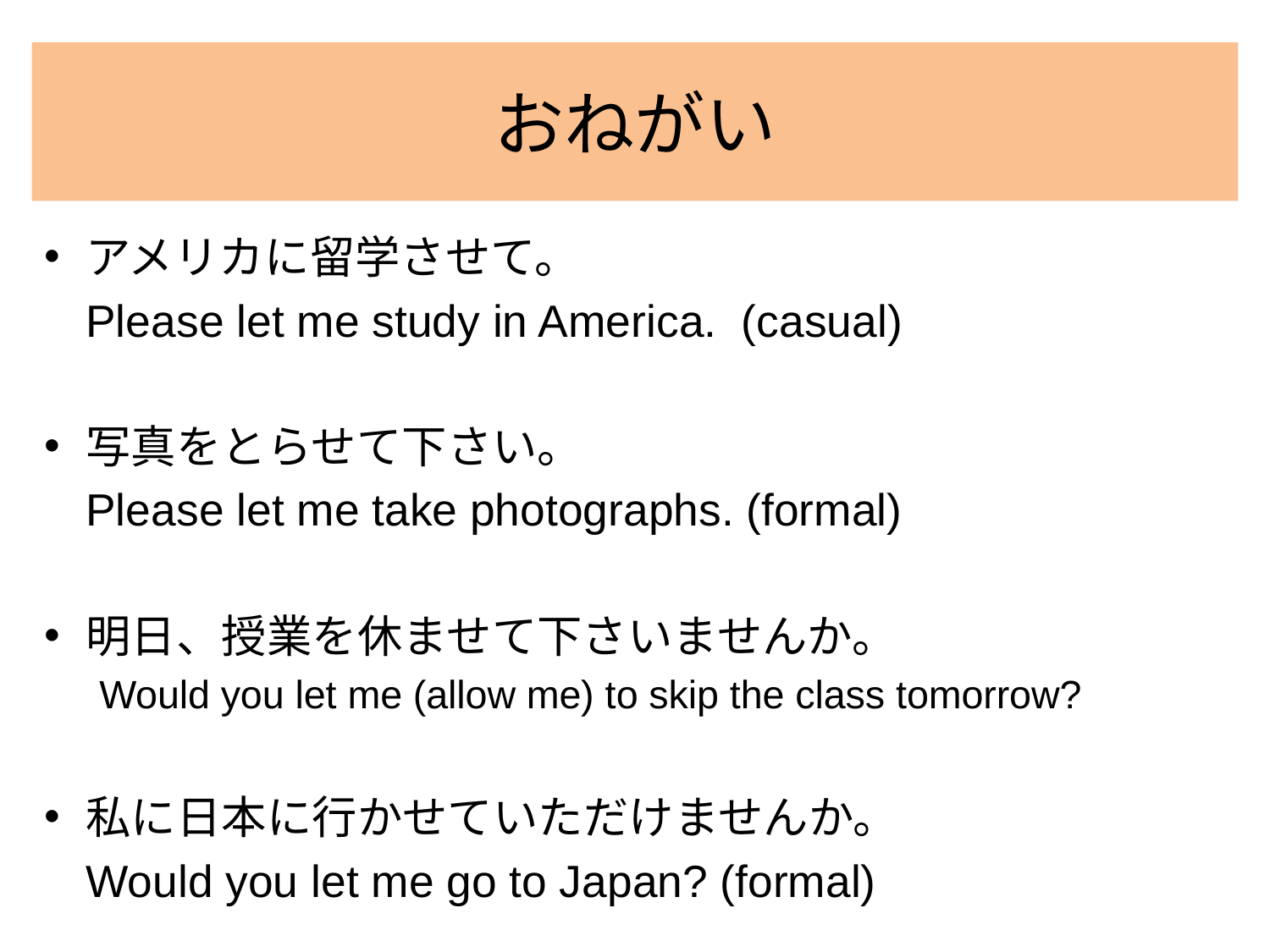

# おねがい
アメリカに留学させて。
	Please let me study in America.  (casual)

写真をとらせて下さい。
	Please let me take photographs. (formal)

明日、授業を休ませて下さいませんか。
Would you let me (allow me) to skip the class tomorrow?

私に日本に行かせていただけませんか。
	Would you let me go to Japan? (formal)